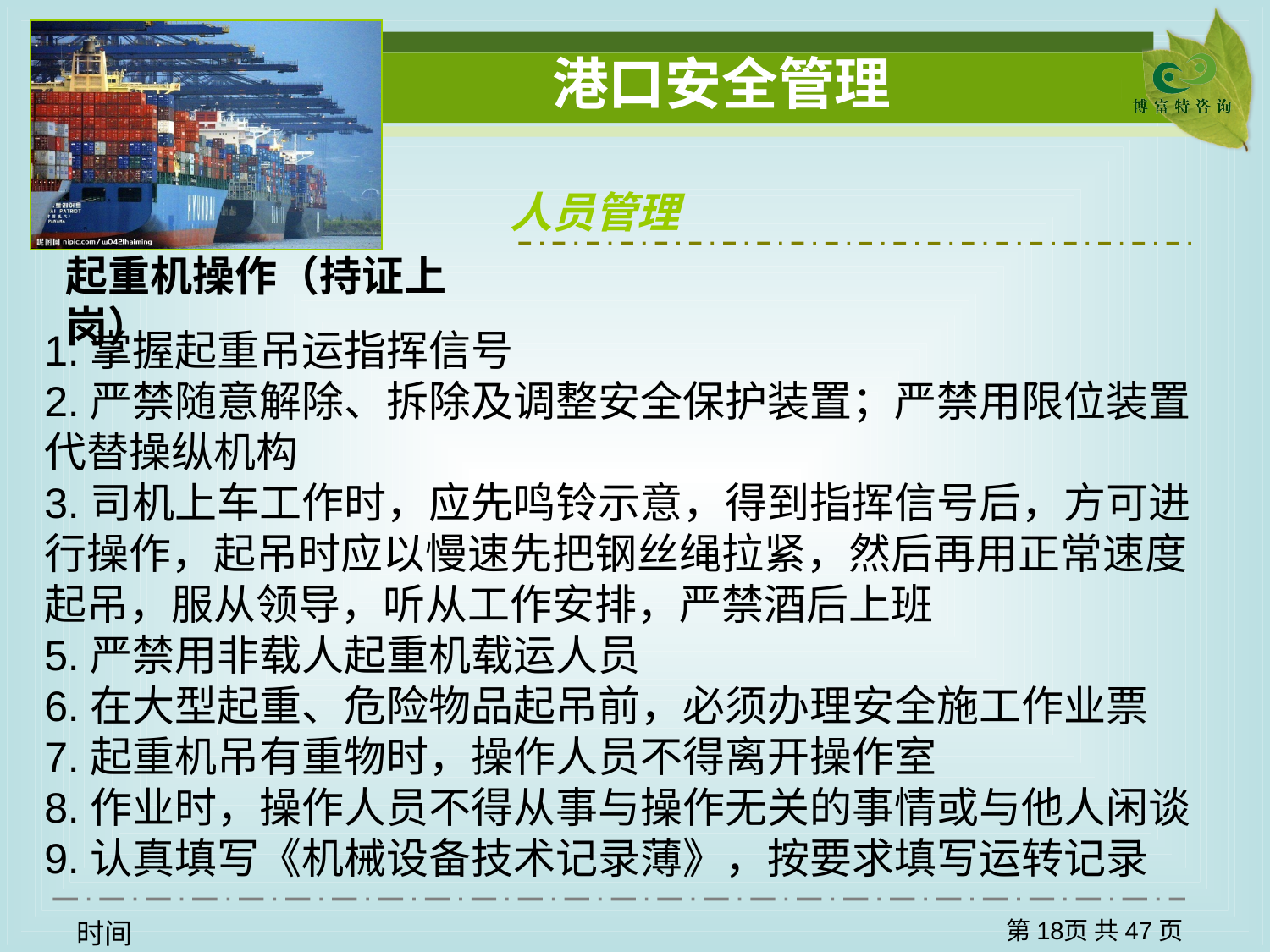

人员管理
起重机操作（持证上岗）
1.掌握起重吊运指挥信号
2.严禁随意解除、拆除及调整安全保护装置；严禁用限位装置代替操纵机构
3.司机上车工作时，应先鸣铃示意，得到指挥信号后，方可进行操作，起吊时应以慢速先把钢丝绳拉紧，然后再用正常速度起吊，服从领导，听从工作安排，严禁酒后上班
5.严禁用非载人起重机载运人员
6.在大型起重、危险物品起吊前，必须办理安全施工作业票
7.起重机吊有重物时，操作人员不得离开操作室
8.作业时，操作人员不得从事与操作无关的事情或与他人闲谈
9.认真填写《机械设备技术记录薄》，按要求填写运转记录

第18页 共47页
时间